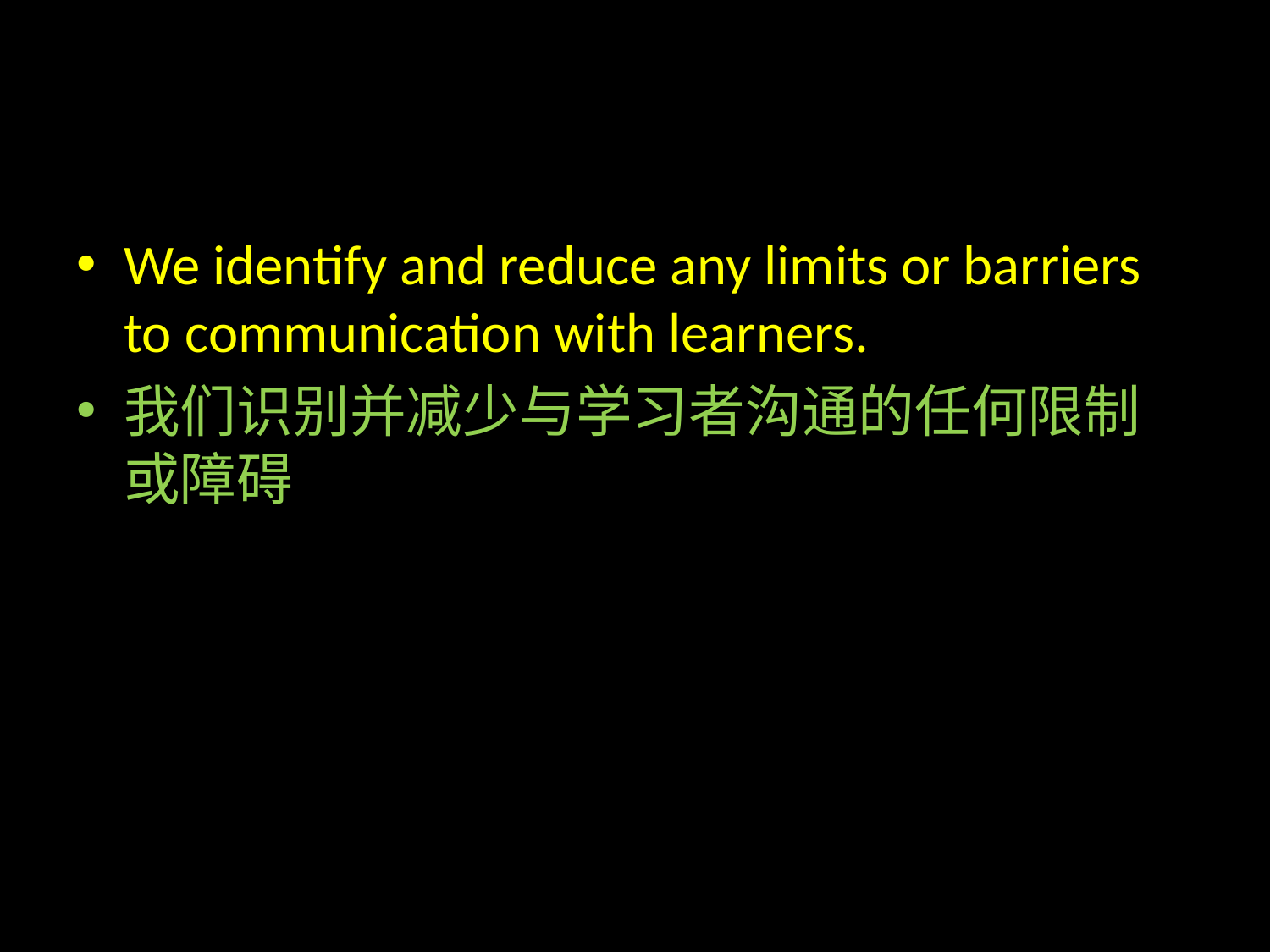

#
We identify and reduce any limits or barriers to communication with learners.
我们识别并减少与学习者沟通的任何限制或障碍